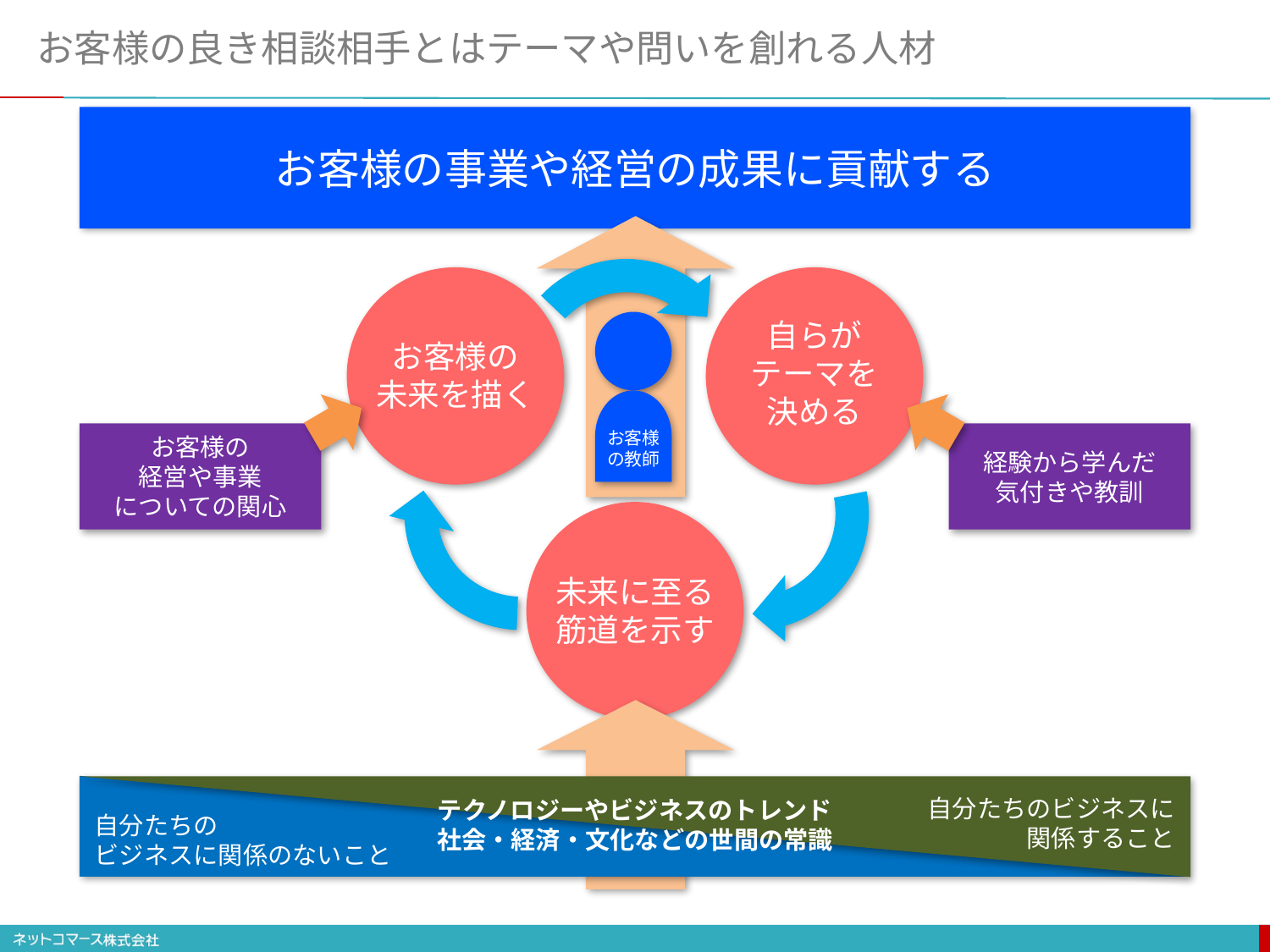

# お客様の良き相談相手とはテーマや問いを創れる人材
お客様の事業や経営の成果に貢献する

自らが
テーマを
決める

お客様の
未来を描く

お客様
の教師
お客様の
経営や事業
についての関心
経験から学んだ
気付きや教訓

未来に至る
筋道を示す

自分たちのビジネスに
関係すること
テクノロジーやビジネスのトレンド
社会・経済・文化などの世間の常識
自分たちの
ビジネスに関係のないこと